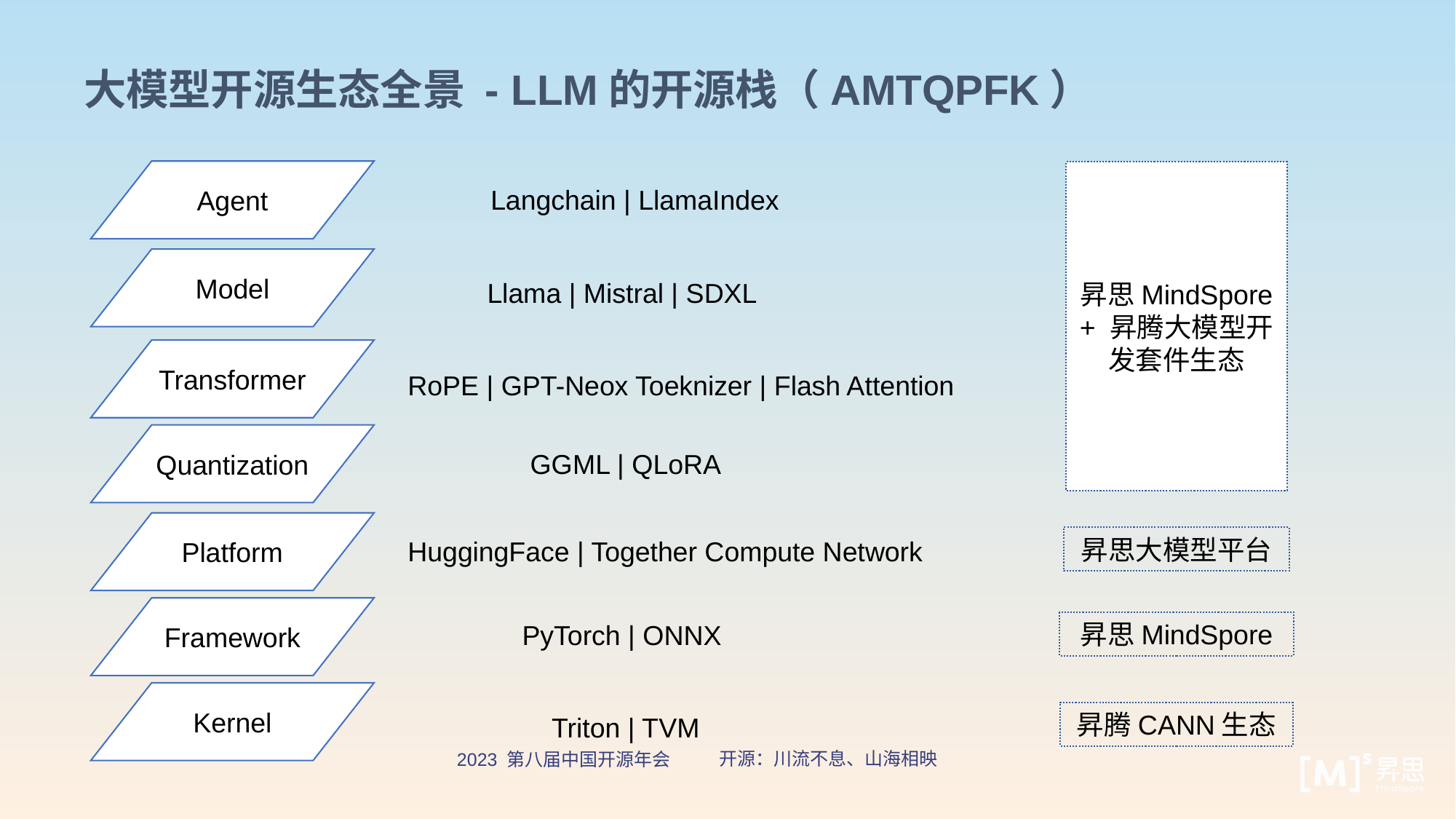

大模型开源生态全景 - LLM的开源栈（AMTQPFK）
Agent
昇思MindSpore + 昇腾大模型开发套件生态
Langchain | LlamaIndex
Model
Llama | Mistral | SDXL
Transformer
RoPE | GPT-Neox Toeknizer | Flash Attention
Quantization
GGML | QLoRA
Platform
昇思大模型平台
HuggingFace | Together Compute Network
Framework
昇思MindSpore
PyTorch | ONNX
Kernel
昇腾CANN生态
Triton | TVM